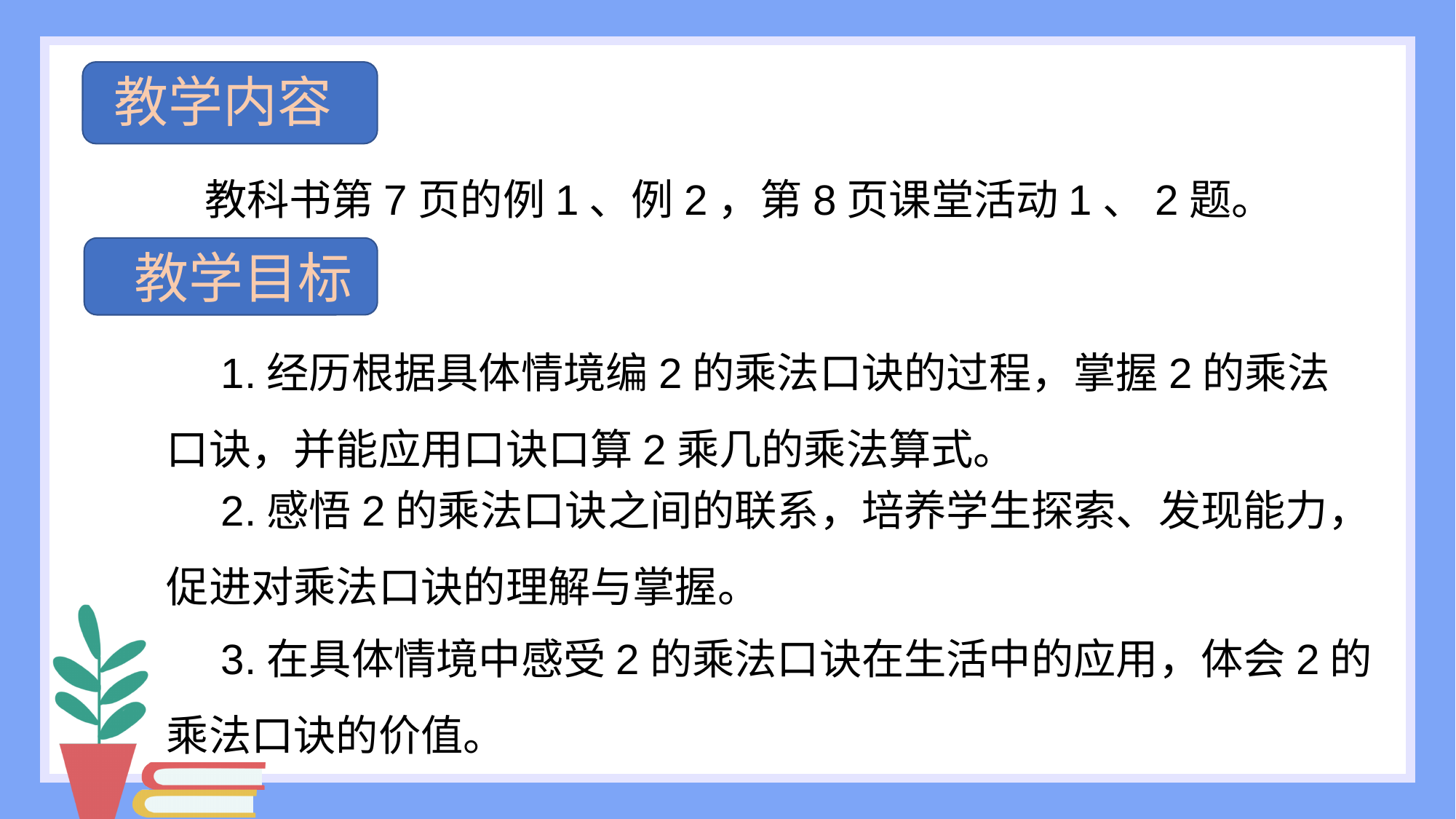

教学内容

教科书第7页的例1、例2，第8页课堂活动1、2题。
教学目标

1.经历根据具体情境编2的乘法口诀的过程，掌握2的乘法口诀，并能应用口诀口算2乘几的乘法算式。
2.感悟2的乘法口诀之间的联系，培养学生探索、发现能力，促进对乘法口诀的理解与掌握。
3.在具体情境中感受2的乘法口诀在生活中的应用，体会2的乘法口诀的价值。